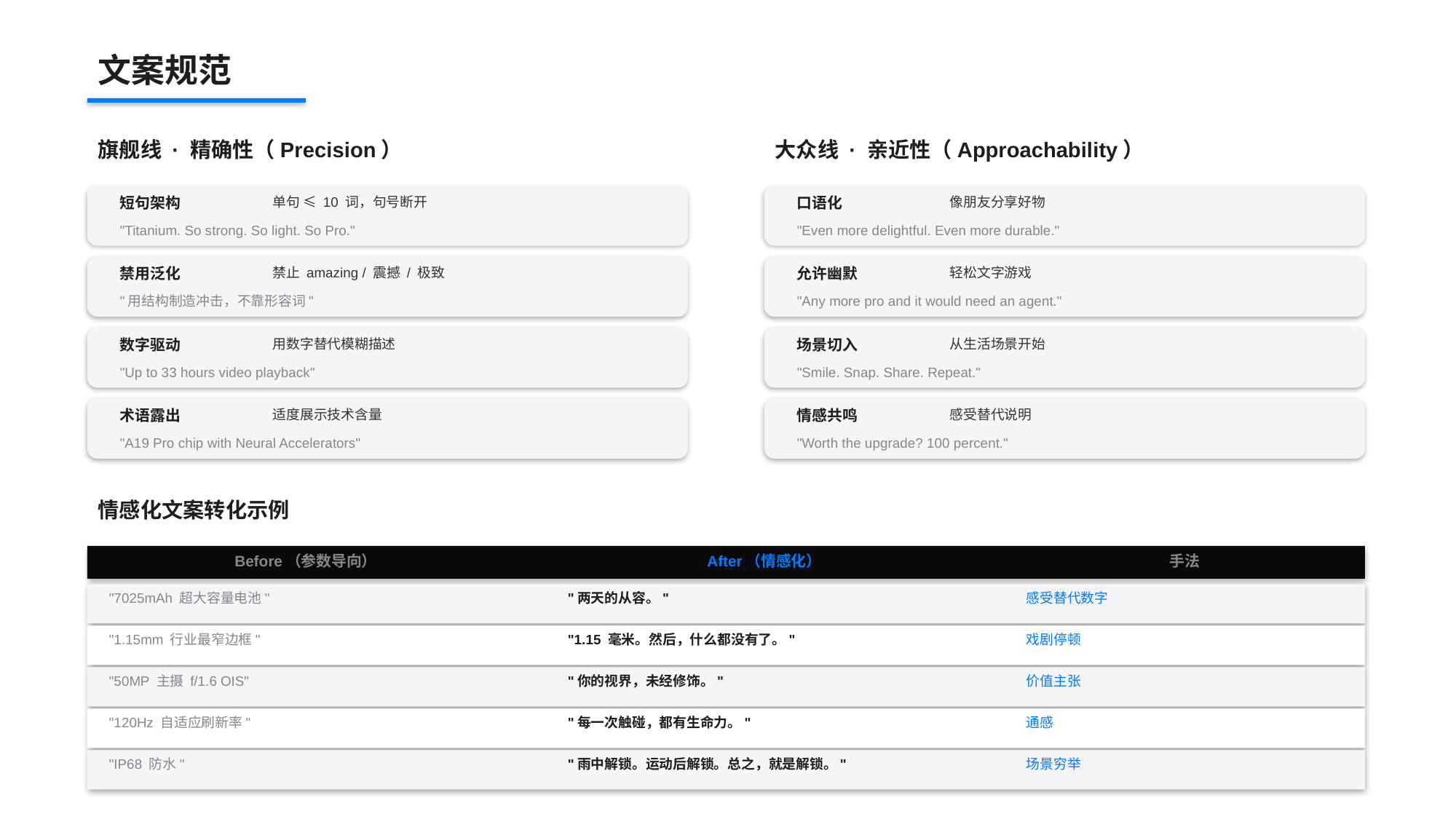

文案规范

旗舰线 · 精确性（Precision）
大众线 · 亲近性（Approachability）

短句架构
单句 ≤ 10 词，句号断开
口语化
像朋友分享好物
"Titanium. So strong. So light. So Pro."
"Even more delightful. Even more durable."

禁用泛化
禁止 amazing / 震撼 / 极致
允许幽默
轻松文字游戏
"用结构制造冲击，不靠形容词"
"Any more pro and it would need an agent."

数字驱动
用数字替代模糊描述
场景切入
从生活场景开始
"Up to 33 hours video playback"
"Smile. Snap. Share. Repeat."

术语露出
适度展示技术含量
情感共鸣
感受替代说明
"A19 Pro chip with Neural Accelerators"
"Worth the upgrade? 100 percent."
情感化文案转化示例

Before（参数导向）
After（情感化）
手法

"7025mAh 超大容量电池"
"两天的从容。"
感受替代数字

"1.15mm 行业最窄边框"
"1.15 毫米。然后，什么都没有了。"
戏剧停顿

"50MP 主摄 f/1.6 OIS"
"你的视界，未经修饰。"
价值主张

"120Hz 自适应刷新率"
"每一次触碰，都有生命力。"
通感

"IP68 防水"
"雨中解锁。运动后解锁。总之，就是解锁。"
场景穷举